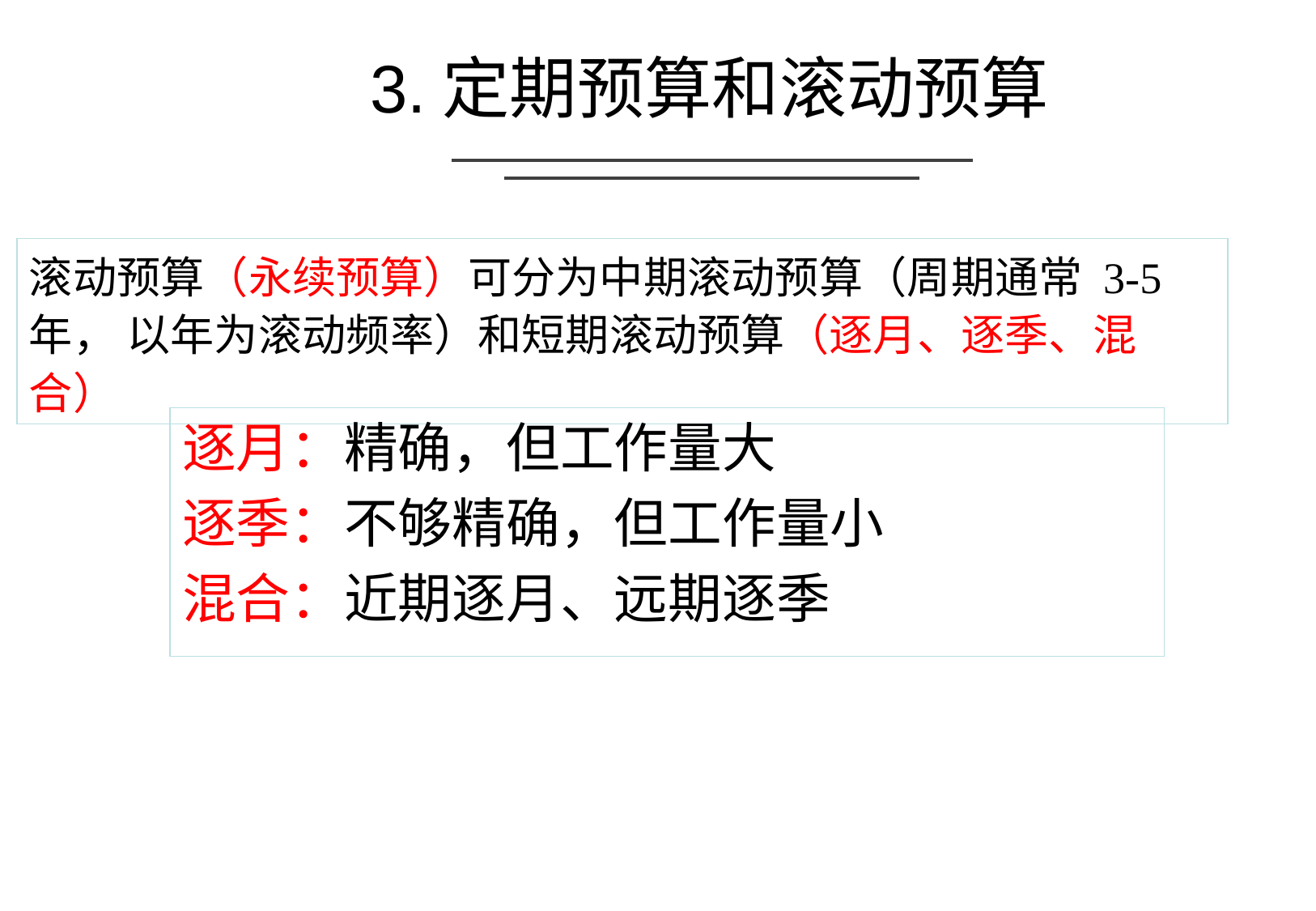

# 3.定期预算和滚动预算
滚动预算（永续预算）可分为中期滚动预算（周期通常 3-5年， 以年为滚动频率）和短期滚动预算（逐月、逐季、混合）
逐月：精确，但工作量大
逐季：不够精确，但工作量小
混合：近期逐月、远期逐季